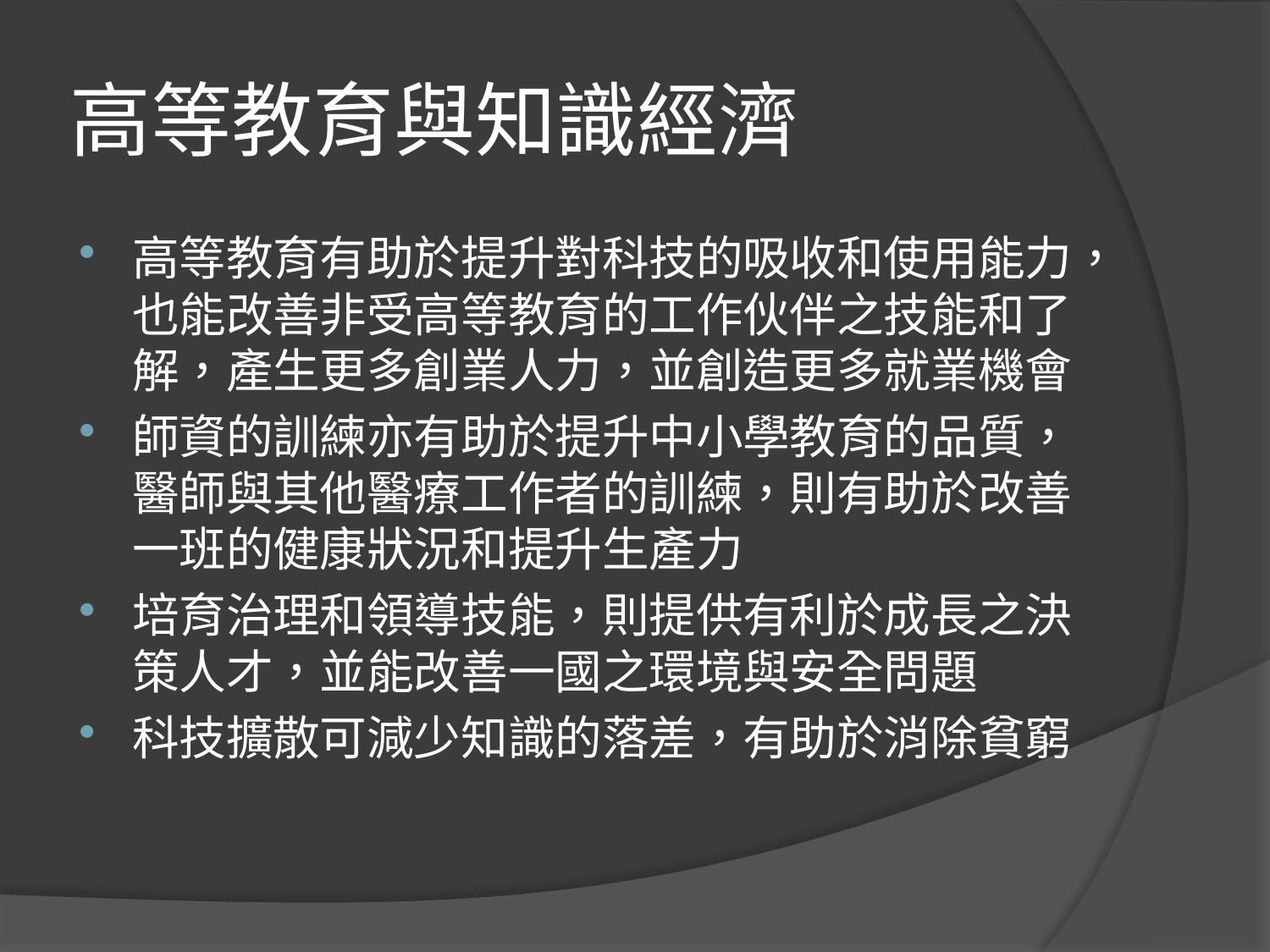

# 高等教育與知識經濟
高等教育有助於提升對科技的吸收和使用能力，也能改善非受高等教育的工作伙伴之技能和了解，產生更多創業人力，並創造更多就業機會
師資的訓練亦有助於提升中小學教育的品質，醫師與其他醫療工作者的訓練，則有助於改善一班的健康狀況和提升生產力
培育治理和領導技能，則提供有利於成長之決策人才，並能改善一國之環境與安全問題
科技擴散可減少知識的落差，有助於消除貧窮